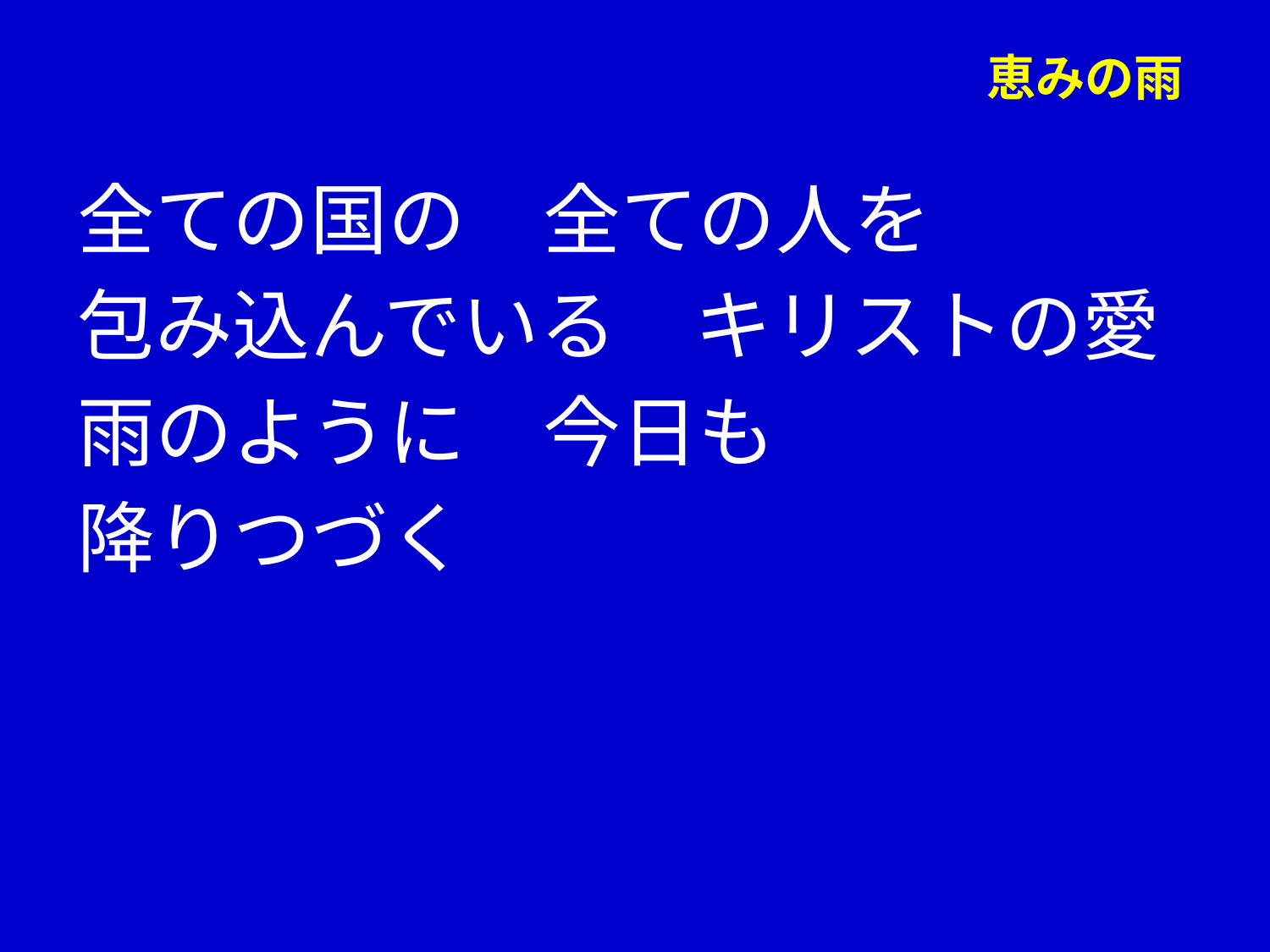

# 恵みの雨

全ての国の　全ての人を
包み込んでいる　キリストの愛
雨のように　今日も
降りつづく